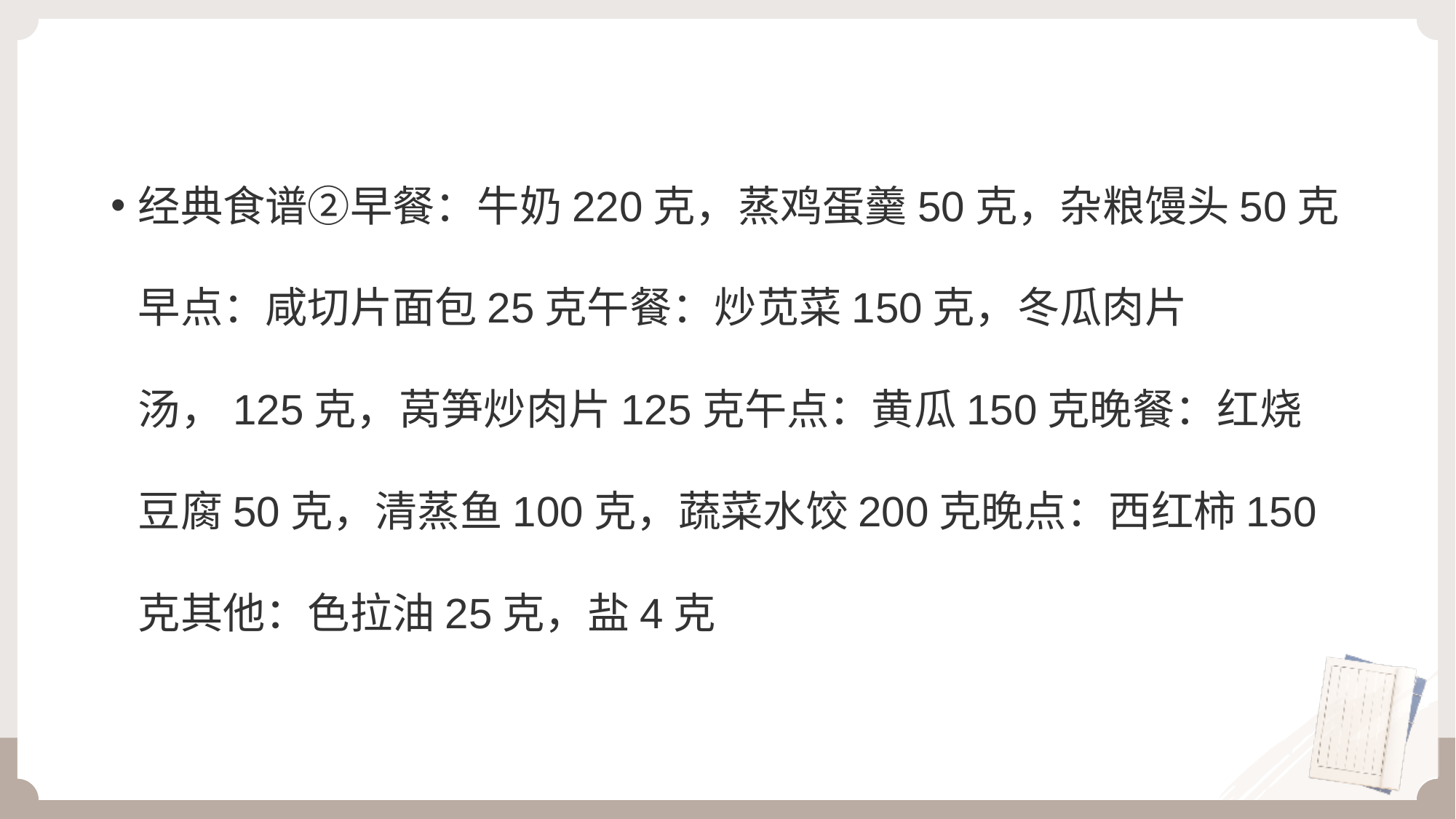

经典食谱②早餐：牛奶220克，蒸鸡蛋羹50克，杂粮馒头50克早点：咸切片面包25克午餐：炒苋菜150克，冬瓜肉片汤，125克，莴笋炒肉片125克午点：黄瓜150克晚餐：红烧豆腐50克，清蒸鱼100克，蔬菜水饺200克晚点：西红柿150克其他：色拉油25克，盐4克